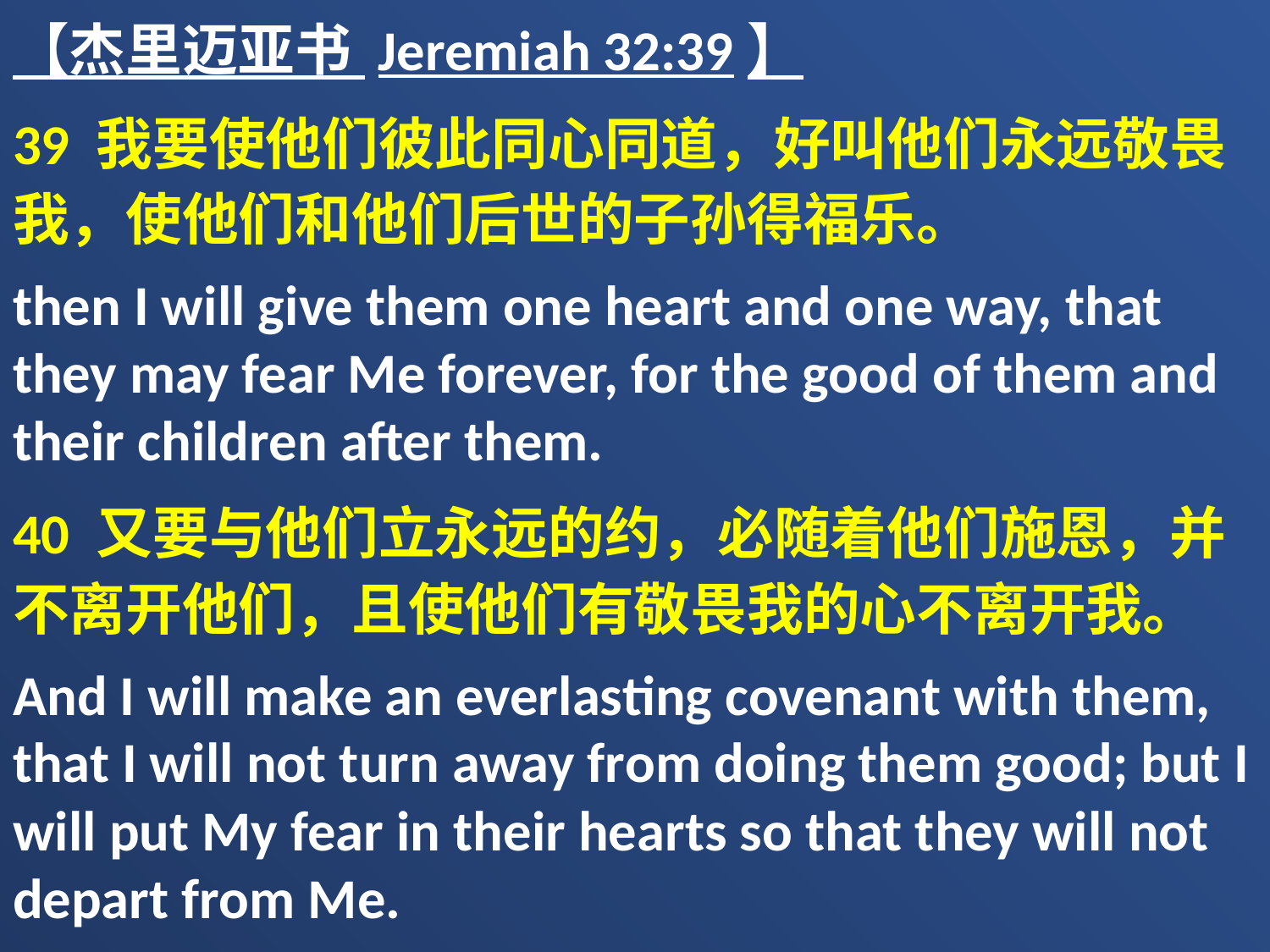

【杰里迈亚书 Jeremiah 32:39】
39 我要使他们彼此同心同道，好叫他们永远敬畏我，使他们和他们后世的子孙得福乐。
then I will give them one heart and one way, that they may fear Me forever, for the good of them and their children after them.
40 又要与他们立永远的约，必随着他们施恩，并不离开他们，且使他们有敬畏我的心不离开我。
And I will make an everlasting covenant with them, that I will not turn away from doing them good; but I will put My fear in their hearts so that they will not depart from Me.